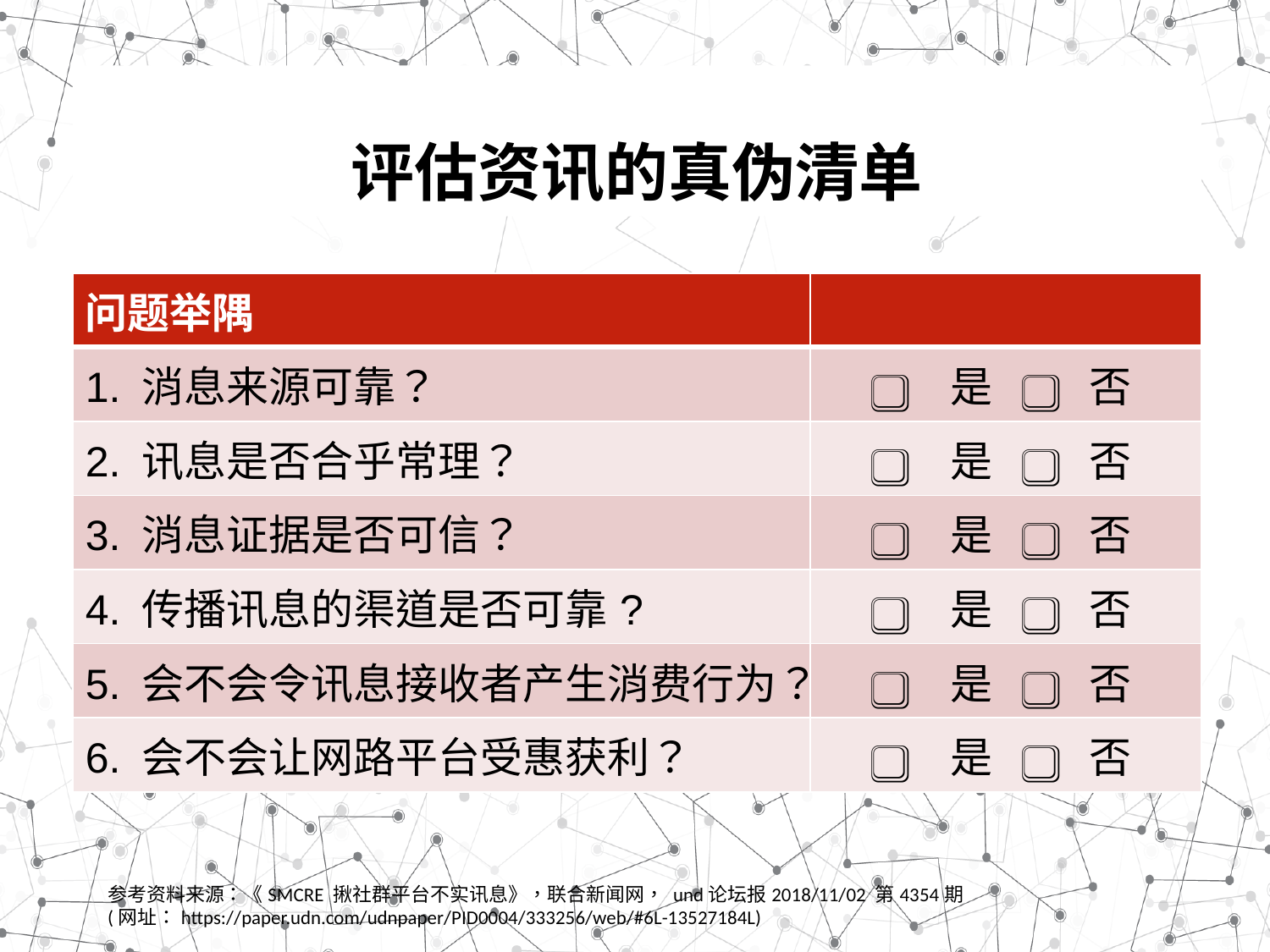

# 评估资讯的真伪清单
| 问题举隅 |  |
| --- | --- |
| 1. 消息来源可靠？ | ⃣ 是 ⃣ 否 |
| 2. 讯息是否合乎常理？ | ⃣ 是 ⃣ 否 |
| 3. 消息证据是否可信？ | ⃣ 是 ⃣ 否 |
| 4. 传播讯息的渠道是否可靠? | ⃣ 是 ⃣ 否 |
| 5. 会不会令讯息接收者产生消费行为？ | ⃣ 是 ⃣ 否 |
| 6. 会不会让网路平台受惠获利？ | ⃣ 是 ⃣ 否 |
参考资料来源：《SMCRE 揪社群平台不实讯息》，联合新闻网， und论坛报2018/11/02 第4354期
(网址：https://paper.udn.com/udnpaper/PID0004/333256/web/#6L-13527184L)